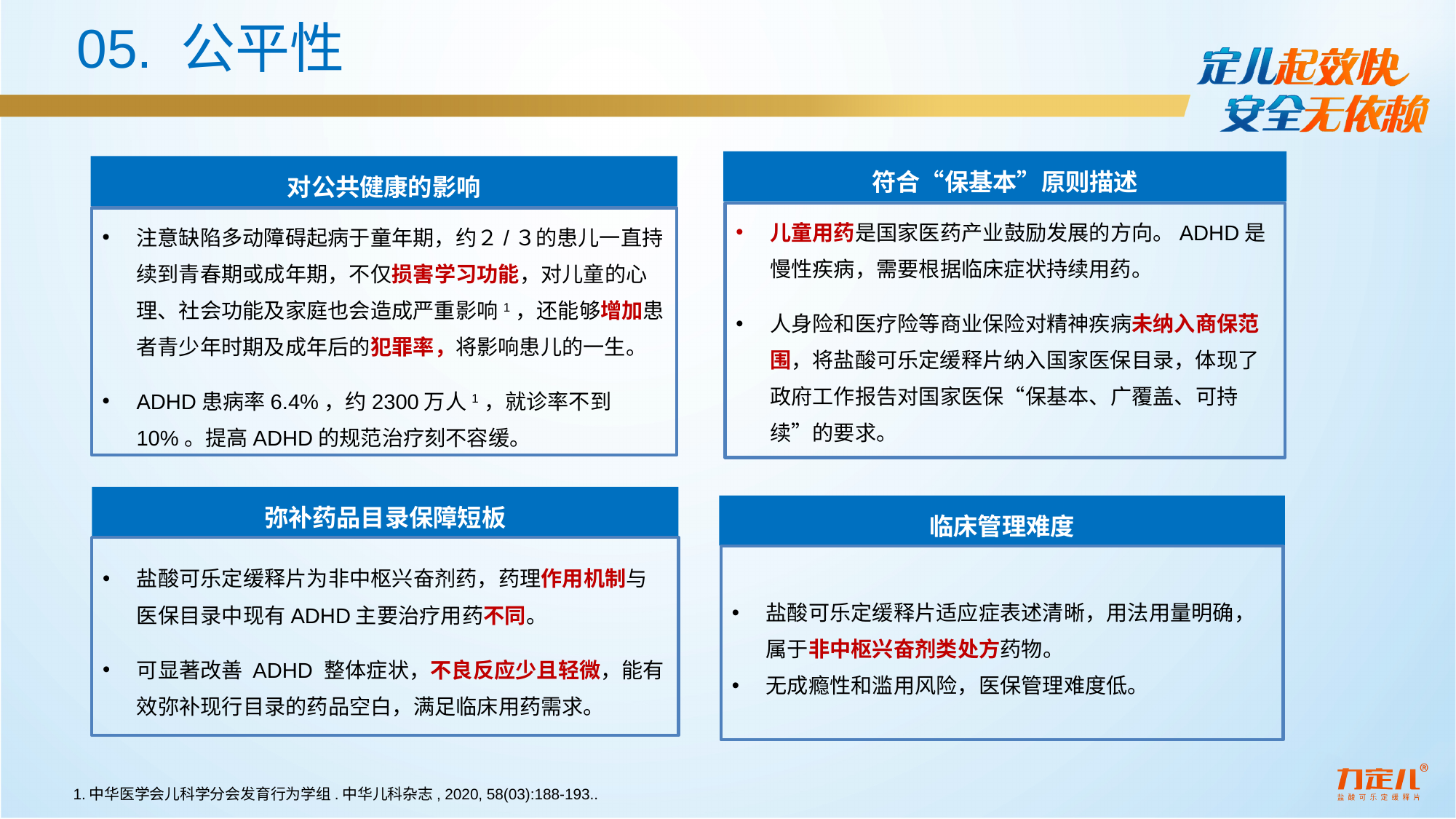

05. 公平性
符合“保基本”原则描述
儿童用药是国家医药产业鼓励发展的方向。ADHD是慢性疾病，需要根据临床症状持续用药。
人身险和医疗险等商业保险对精神疾病未纳入商保范围，将盐酸可乐定缓释片纳入国家医保目录，体现了政府工作报告对国家医保“保基本、广覆盖、可持续”的要求。
对公共健康的影响
注意缺陷多动障碍起病于童年期，约２/３的患儿一直持续到青春期或成年期，不仅损害学习功能，对儿童的心理、社会功能及家庭也会造成严重影响1，还能够增加患者青少年时期及成年后的犯罪率，将影响患儿的一生。
ADHD患病率6.4%，约2300万人1，就诊率不到10%。提高ADHD的规范治疗刻不容缓。
弥补药品目录保障短板
盐酸可乐定缓释片为非中枢兴奋剂药，药理作用机制与医保目录中现有ADHD主要治疗用药不同。
可显著改善 ADHD 整体症状，不良反应少且轻微，能有效弥补现行目录的药品空白，满足临床用药需求。
临床管理难度
盐酸可乐定缓释片适应症表述清晰，用法用量明确，属于非中枢兴奋剂类处方药物。
无成瘾性和滥用风险，医保管理难度低。
1.中华医学会儿科学分会发育行为学组.中华儿科杂志, 2020, 58(03):188-193..